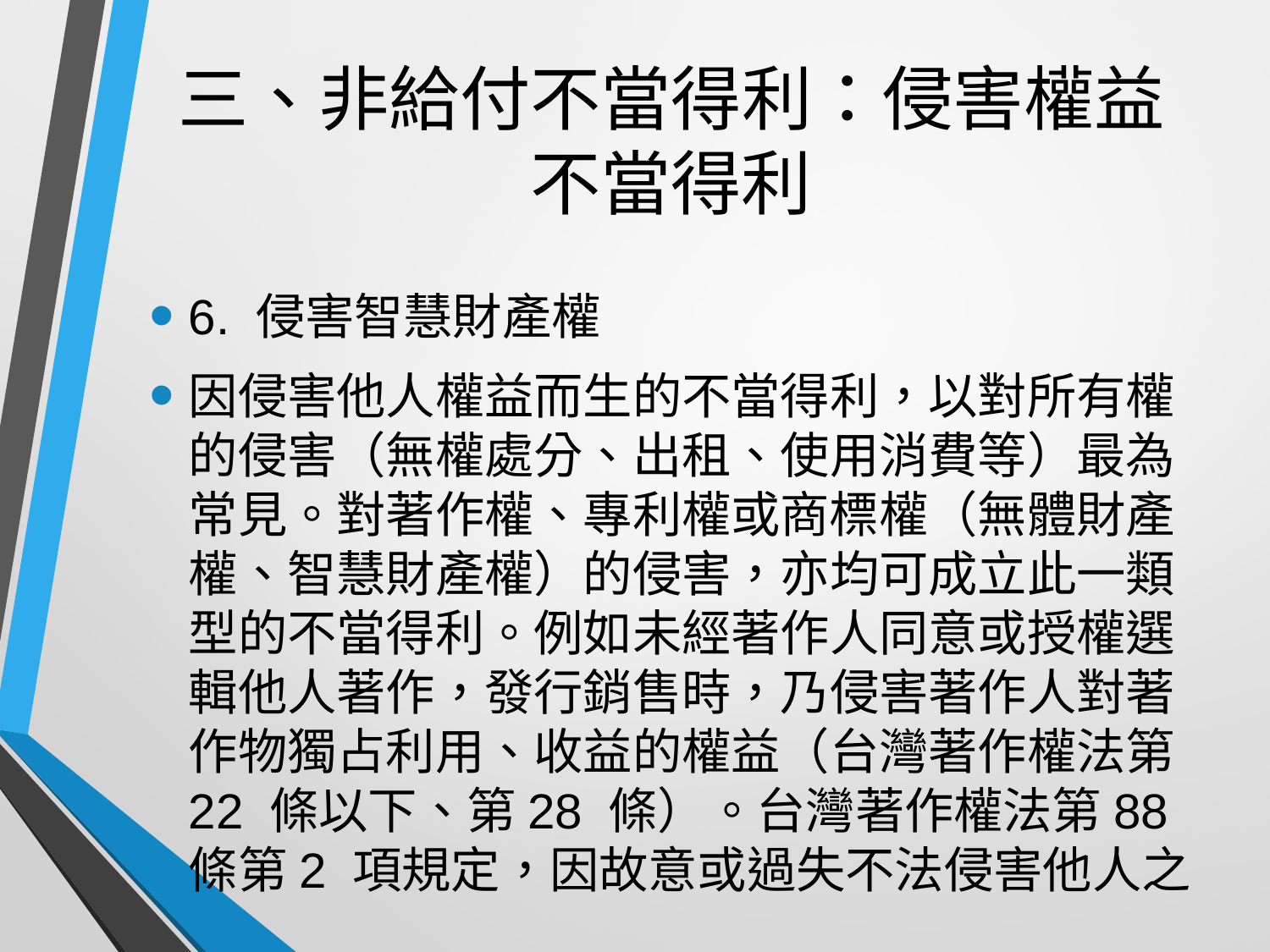

# 三、非給付不當得利：侵害權益不當得利
6. 侵害智慧財產權
因侵害他人權益而生的不當得利，以對所有權的侵害（無權處分、出租、使用消費等）最為常見。對著作權、專利權或商標權（無體財產權、智慧財產權）的侵害，亦均可成立此一類型的不當得利。例如未經著作人同意或授權選輯他人著作，發行銷售時，乃侵害著作人對著作物獨占利用、收益的權益（台灣著作權法第22 條以下、第28 條）。台灣著作權法第88 條第2 項規定，因故意或過失不法侵害他人之